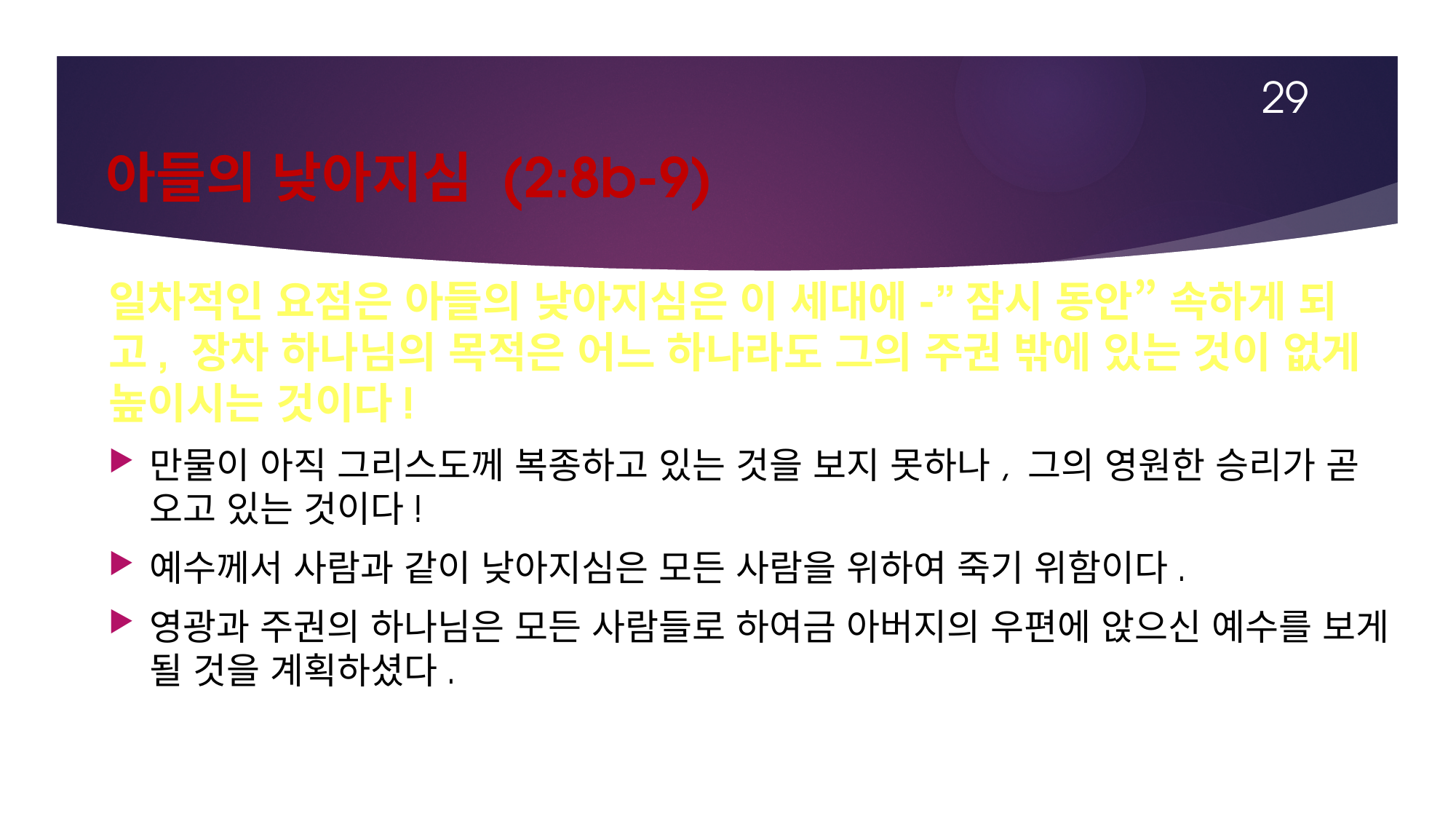

29
# 아들의 낮아지심 (2:8b-9)
일차적인 요점은 아들의 낮아지심은 이 세대에-”잠시 동안” 속하게 되고, 장차 하나님의 목적은 어느 하나라도 그의 주권 밖에 있는 것이 없게 높이시는 것이다!
만물이 아직 그리스도께 복종하고 있는 것을 보지 못하나, 그의 영원한 승리가 곧 오고 있는 것이다!
예수께서 사람과 같이 낮아지심은 모든 사람을 위하여 죽기 위함이다.
영광과 주권의 하나님은 모든 사람들로 하여금 아버지의 우편에 앉으신 예수를 보게 될 것을 계획하셨다.